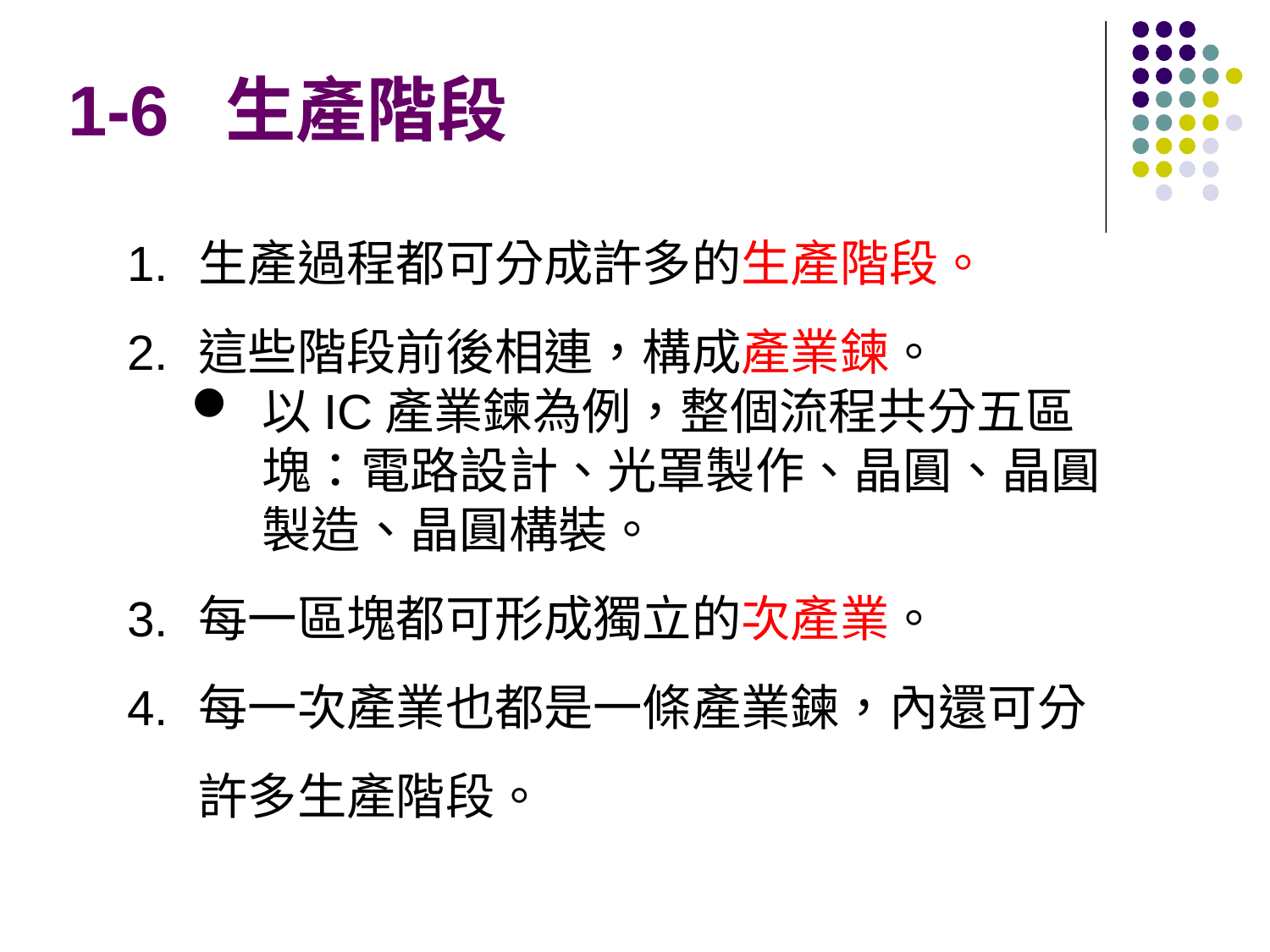

# 1-6  生產階段
生產過程都可分成許多的生產階段。
這些階段前後相連，構成產業鍊。
以IC產業鍊為例，整個流程共分五區塊：電路設計、光罩製作、晶圓、晶圓製造、晶圓構裝。
每一區塊都可形成獨立的次產業。
每一次產業也都是一條產業鍊，內還可分許多生產階段。